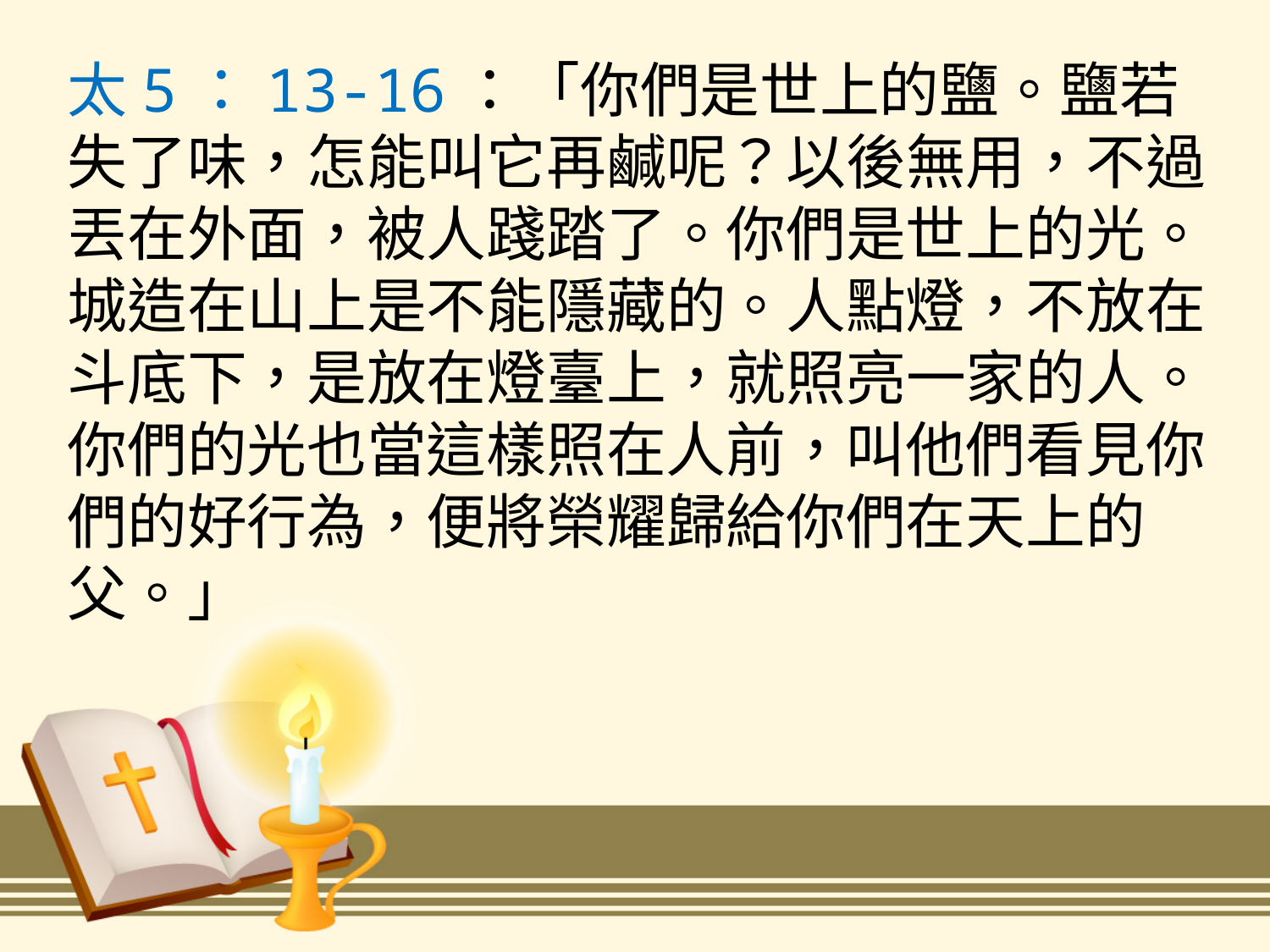

太5：13-16：「你們是世上的鹽。鹽若失了味，怎能叫它再鹹呢？以後無用，不過丟在外面，被人踐踏了。你們是世上的光。城造在山上是不能隱藏的。人點燈，不放在斗底下，是放在燈臺上，就照亮一家的人。你們的光也當這樣照在人前，叫他們看見你們的好行為，便將榮耀歸給你們在天上的父。」